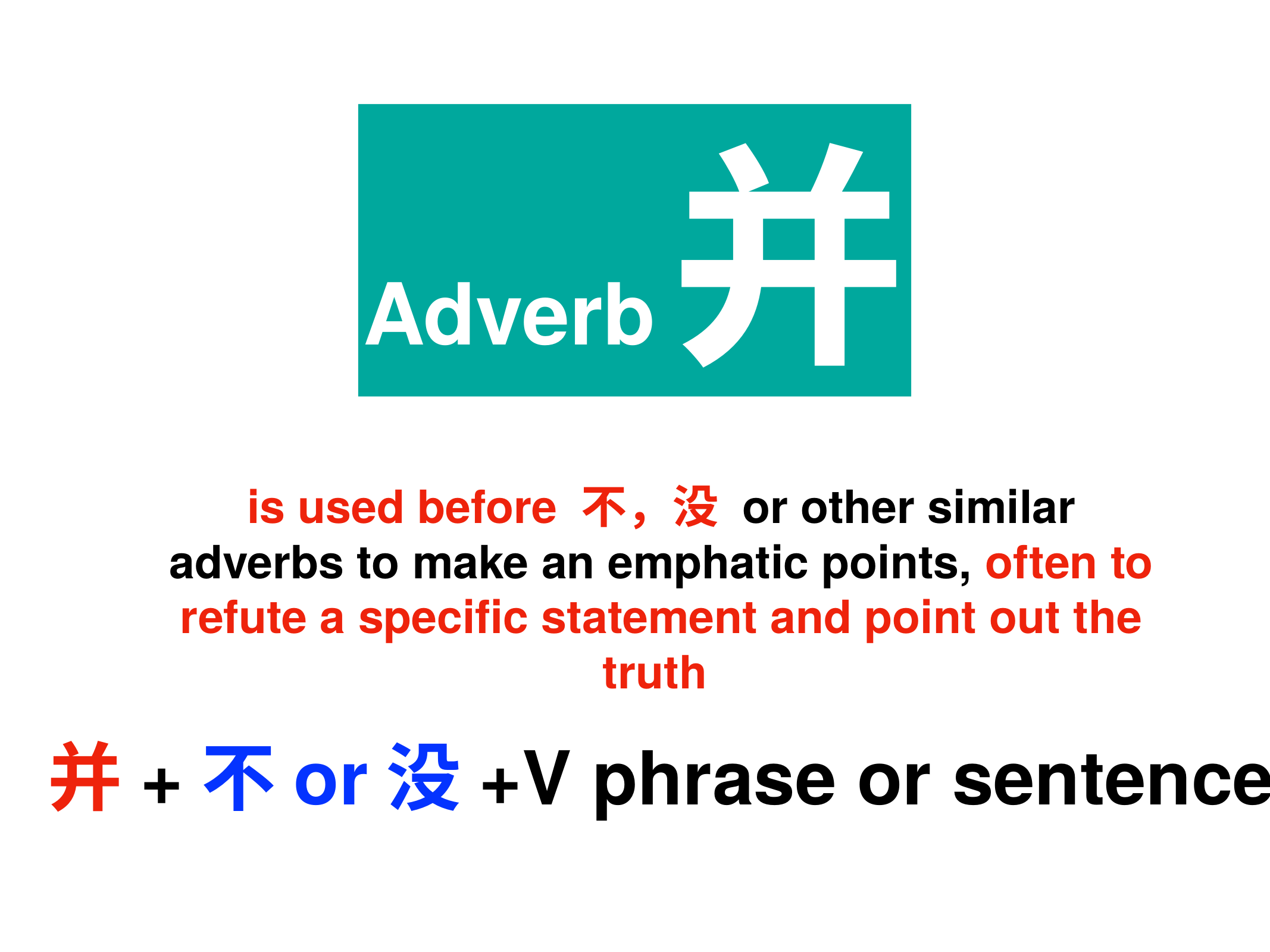

Adverb 并
is used before 不，没 or other similar adverbs to make an emphatic points, often to refute a specific statement and point out the truth
并+不or没+V phrase or sentence